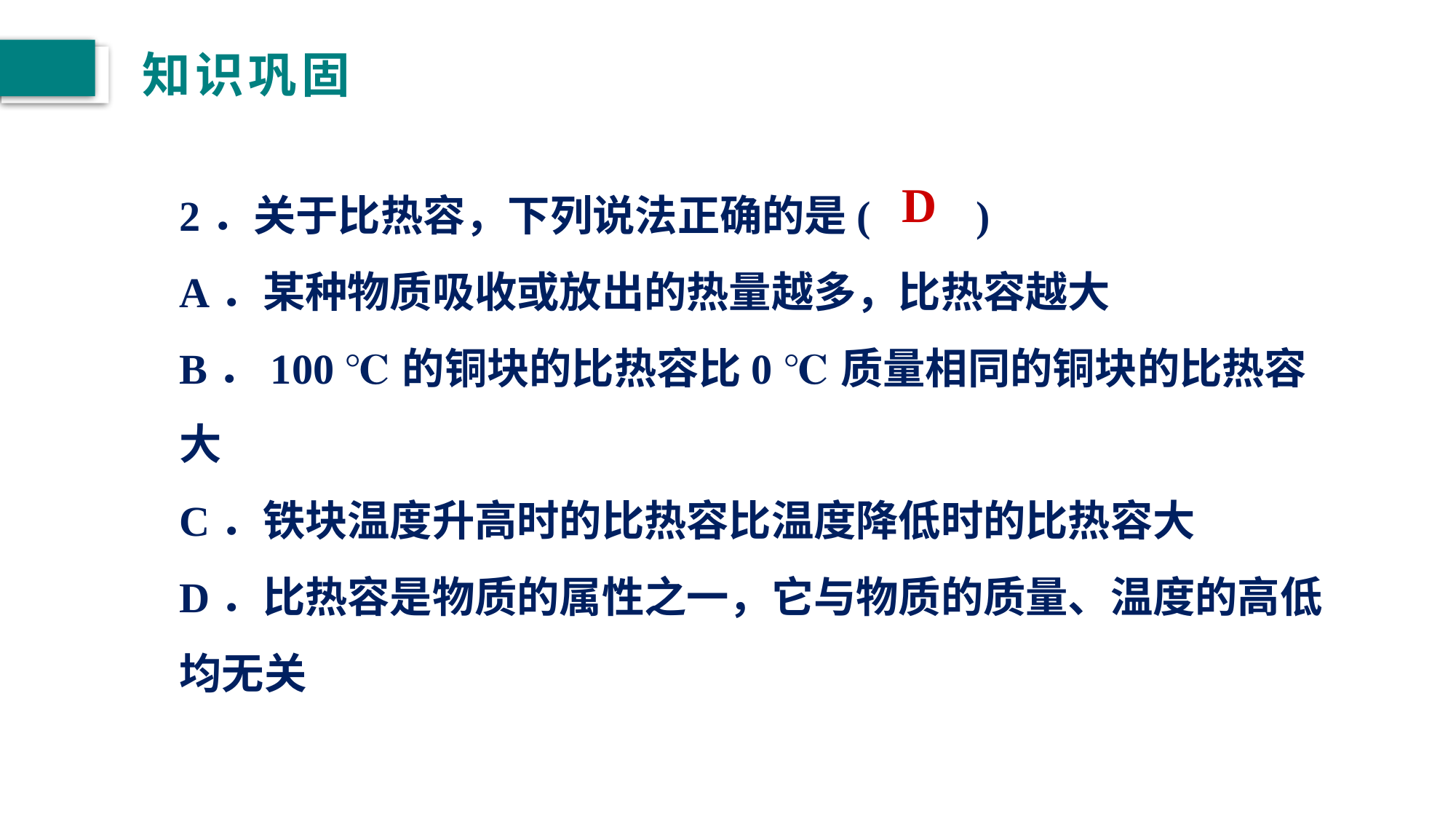

# 知识巩固
2．关于比热容，下列说法正确的是(　　)
A．某种物质吸收或放出的热量越多，比热容越大
B．100 ℃的铜块的比热容比0 ℃质量相同的铜块的比热容大
C．铁块温度升高时的比热容比温度降低时的比热容大
D．比热容是物质的属性之一，它与物质的质量、温度的高低均无关

D